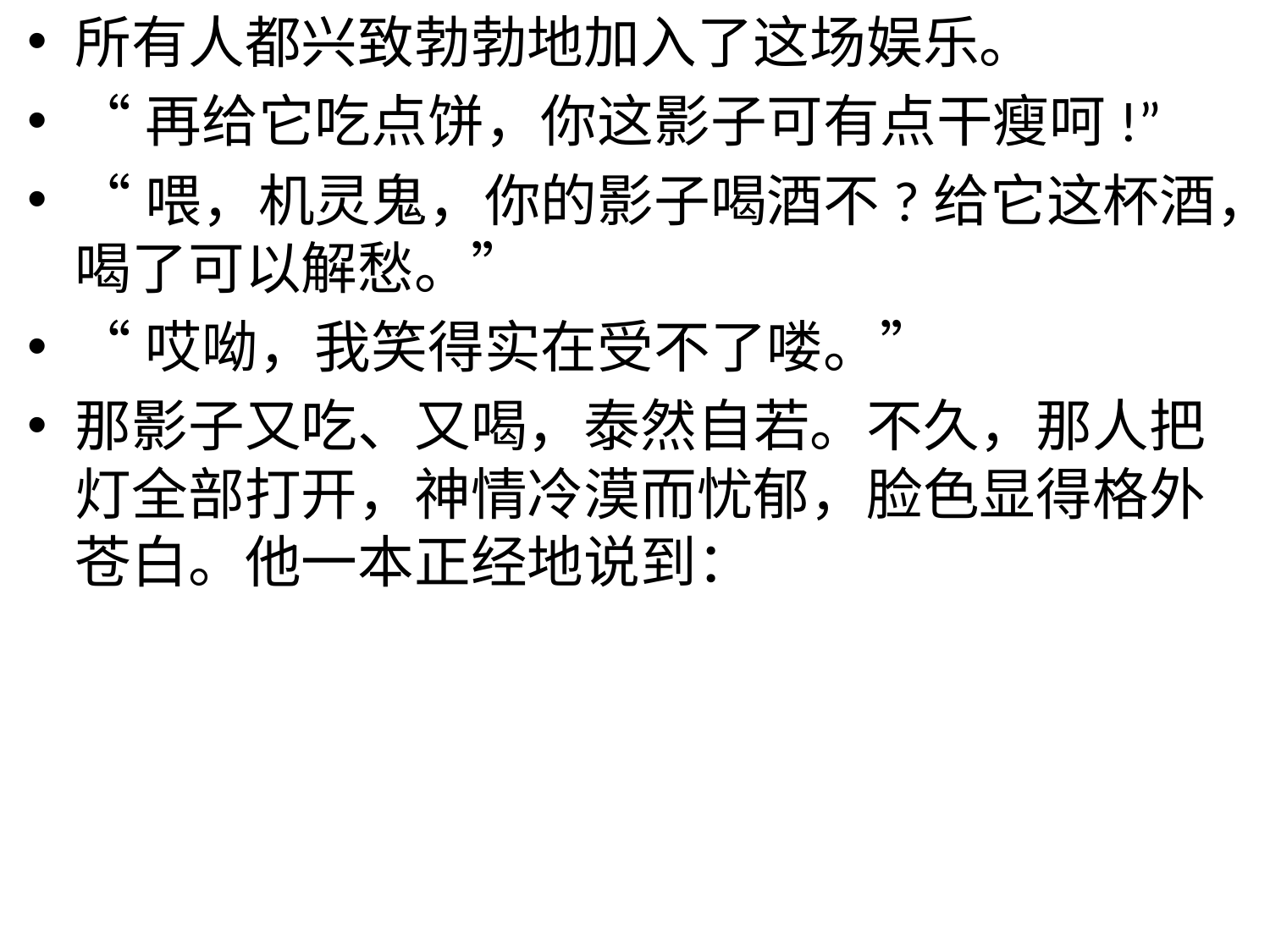

所有人都兴致勃勃地加入了这场娱乐。
“再给它吃点饼，你这影子可有点干瘦呵!”
“喂，机灵鬼，你的影子喝酒不?给它这杯酒，喝了可以解愁。”
“哎呦，我笑得实在受不了喽。”
那影子又吃、又喝，泰然自若。不久，那人把灯全部打开，神情冷漠而忧郁，脸色显得格外苍白。他一本正经地说到：